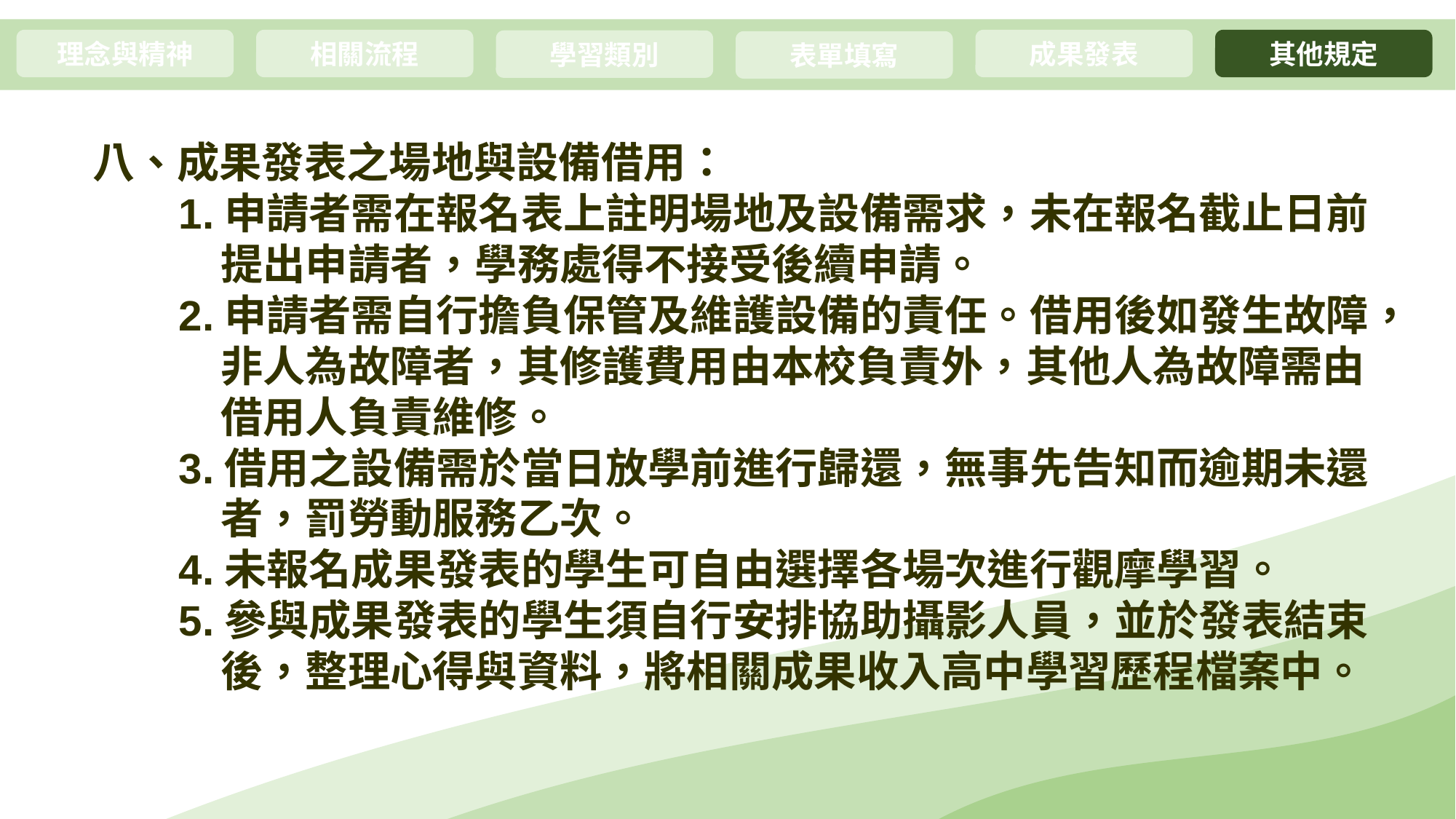

相關流程
成果發表
其他規定
理念與精神
學習類別
表單填寫
八、成果發表之場地與設備借用：
1.申請者需在報名表上註明場地及設備需求，未在報名截止日前提出申請者，學務處得不接受後續申請。
2.申請者需自行擔負保管及維護設備的責任。借用後如發生故障，非人為故障者，其修護費用由本校負責外，其他人為故障需由借用人負責維修。
3.借用之設備需於當日放學前進行歸還，無事先告知而逾期未還者，罰勞動服務乙次。
4.未報名成果發表的學生可自由選擇各場次進行觀摩學習。
5.參與成果發表的學生須自行安排協助攝影人員，並於發表結束後，整理心得與資料，將相關成果收入高中學習歷程檔案中。